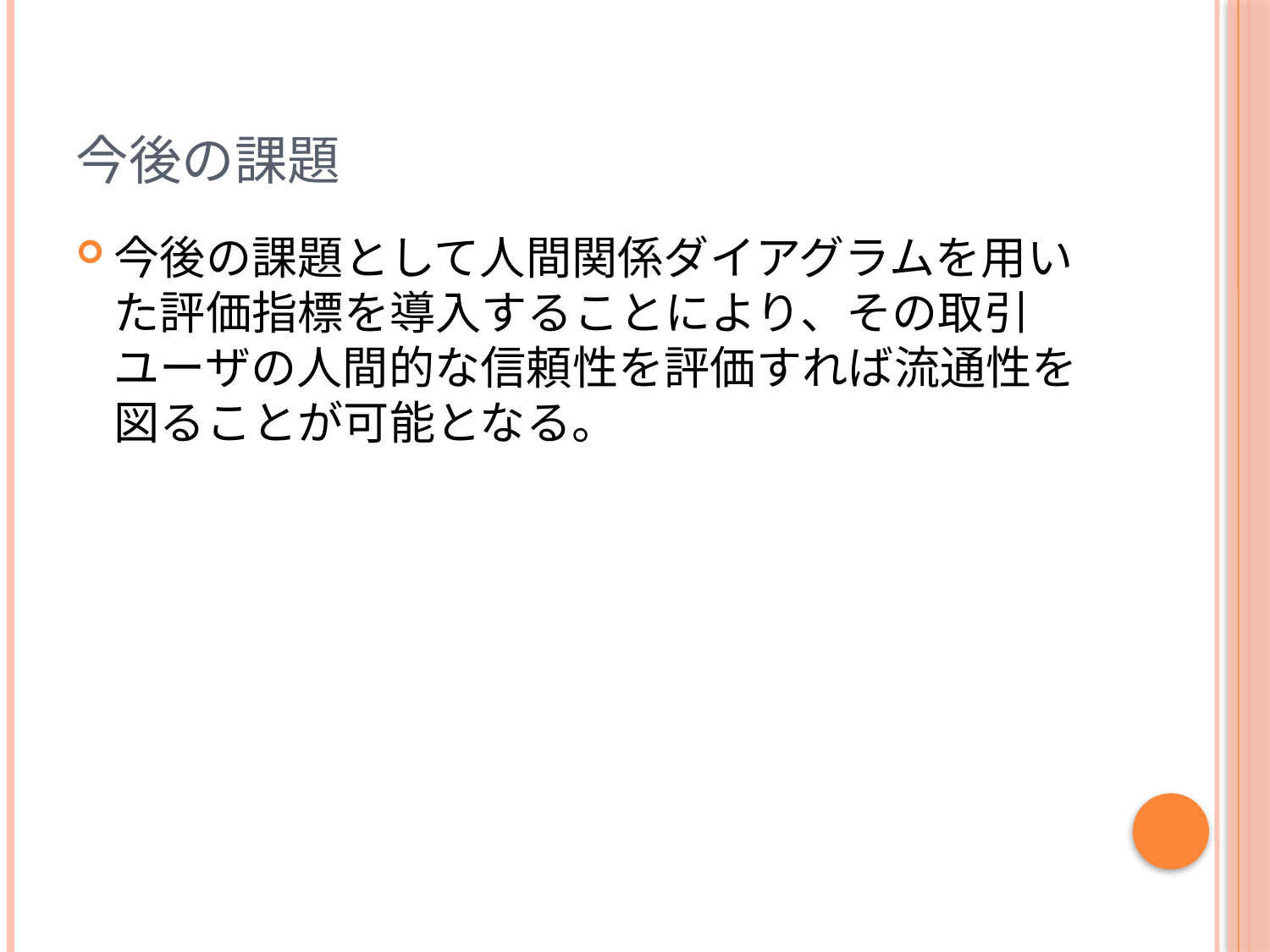

# 今後の課題
今後の課題として人間関係ダイアグラムを用いた評価指標を導入することにより、その取引ユーザの人間的な信頼性を評価すれば流通性を図ることが可能となる。